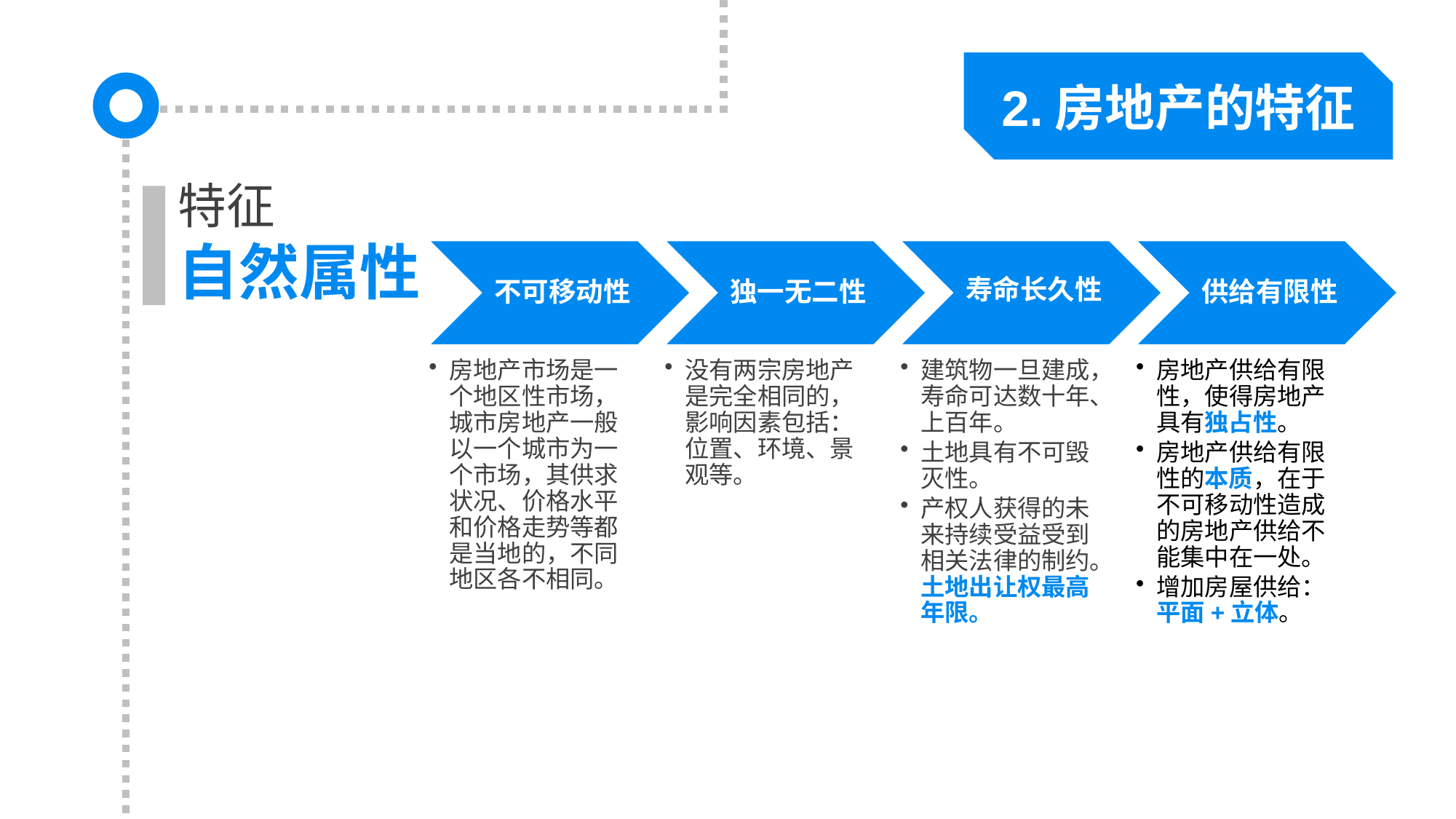

2.房地产的特征

特征
自然属性
不可移动性
房地产市场是一个地区性市场，城市房地产一般以一个城市为一个市场，其供求状况、价格水平和价格走势等都是当地的，不同地区各不相同。
独一无二性
没有两宗房地产是完全相同的，影响因素包括：位置、环境、景观等。
寿命长久性
建筑物一旦建成，寿命可达数十年、上百年。
土地具有不可毁灭性。
产权人获得的未来持续受益受到相关法律的制约。土地出让权最高年限。
供给有限性
房地产供给有限性，使得房地产具有独占性。
房地产供给有限性的本质，在于不可移动性造成的房地产供给不能集中在一处。
增加房屋供给：平面+立体。